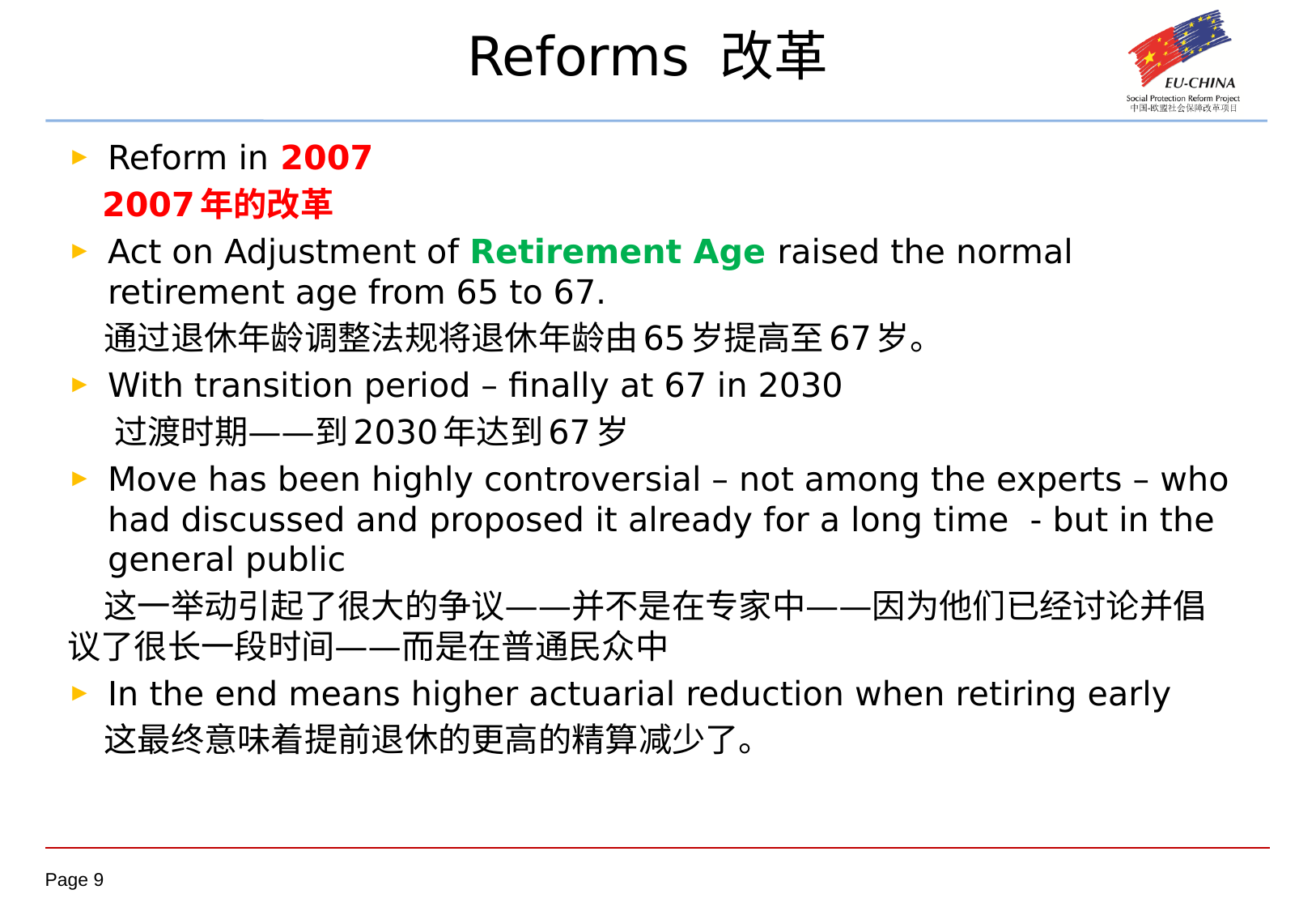

# Reforms 改革
Reform in 2007
   2007年的改革
Act on Adjustment of Retirement Age raised the normal retirement age from 65 to 67.
   通过退休年龄调整法规将退休年龄由65岁提高至67岁。
With transition period – finally at 67 in 2030
    过渡时期——到2030年达到67岁
Move has been highly controversial – not among the experts – who had discussed and proposed it already for a long time  - but in the general public
   这一举动引起了很大的争议——并不是在专家中——因为他们已经讨论并倡议了很长一段时间——而是在普通民众中
In the end means higher actuarial reduction when retiring early
   这最终意味着提前退休的更高的精算减少了。